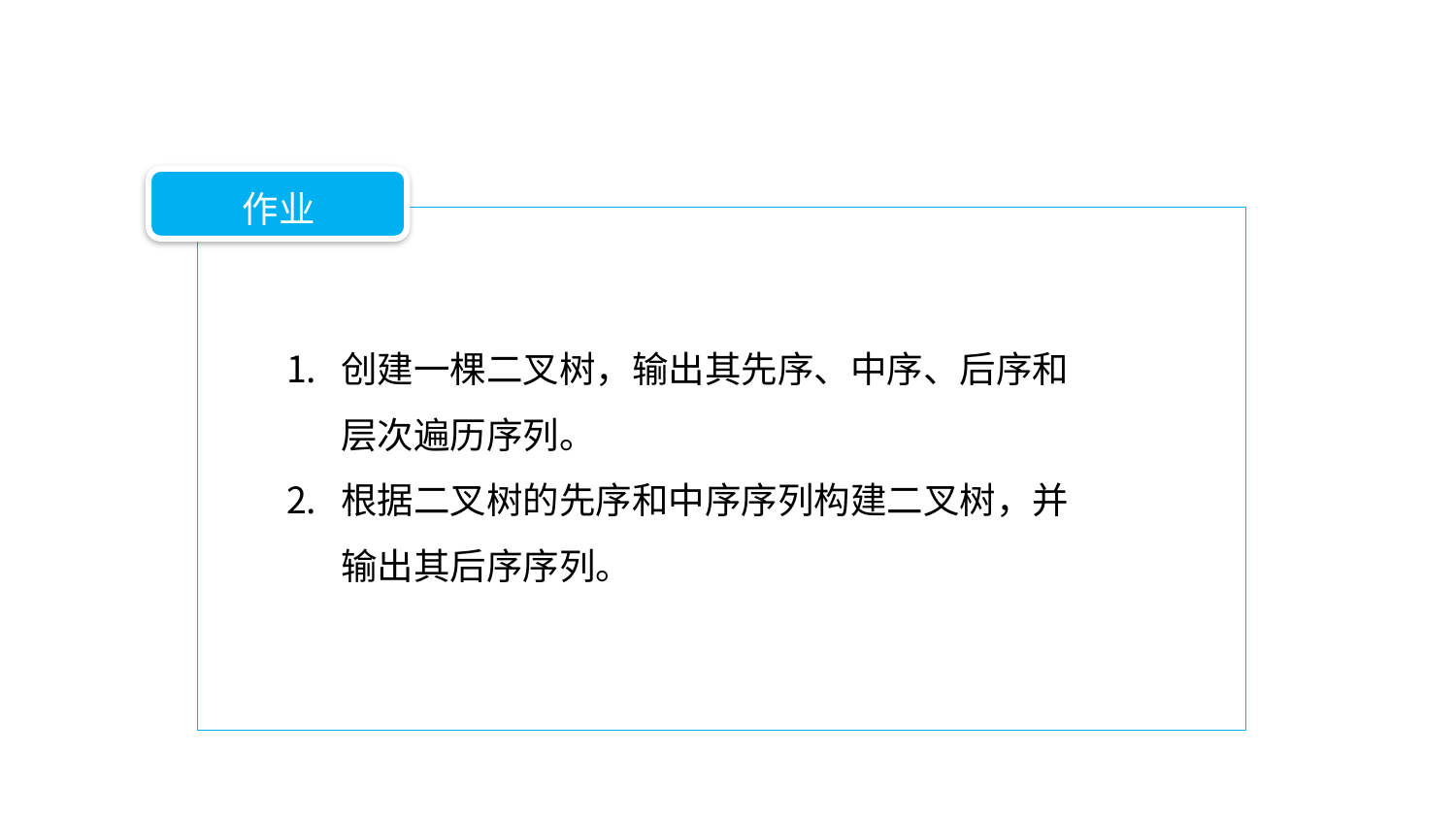

作业
创建一棵二叉树，输出其先序、中序、后序和层次遍历序列。
根据二叉树的先序和中序序列构建二叉树，并输出其后序序列。
15